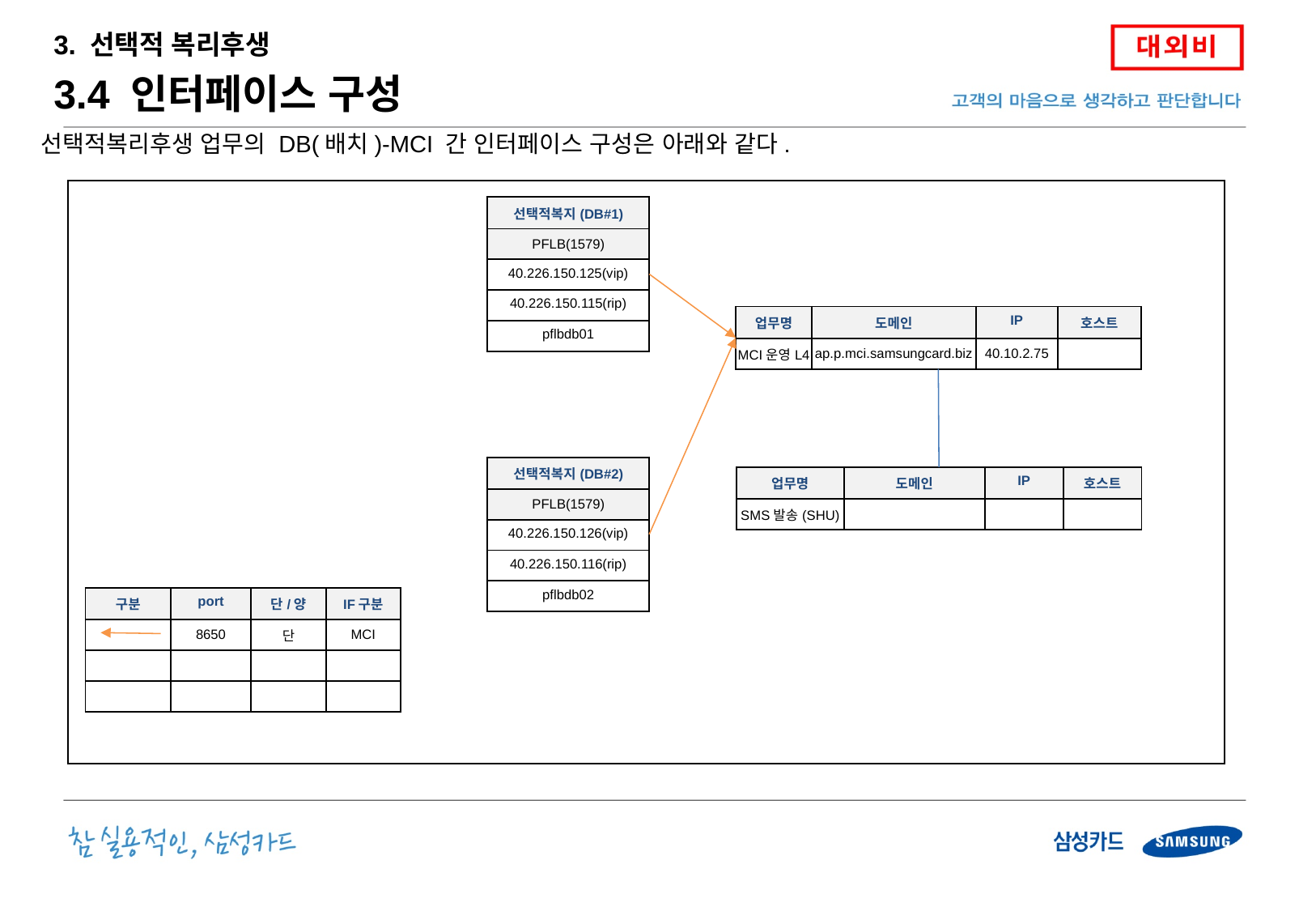

3. 선택적 복리후생
3.4 인터페이스 구성
선택적복리후생 업무의 DB(배치)-MCI 간 인터페이스 구성은 아래와 같다.

| 선택적복지(DB#1) |
| --- |
| PFLB(1579) |
| 40.226.150.125(vip) |
| 40.226.150.115(rip) |
| pflbdb01 |
| 업무명 | 도메인 | IP | 호스트 |
| --- | --- | --- | --- |
| MCI운영L4 | ap.p.mci.samsungcard.biz | 40.10.2.75 |  |
| 선택적복지(DB#2) |
| --- |
| PFLB(1579) |
| 40.226.150.126(vip) |
| 40.226.150.116(rip) |
| pflbdb02 |
| 업무명 | 도메인 | IP | 호스트 |
| --- | --- | --- | --- |
| SMS발송(SHU) |  |  |  |
| 구분 | port | 단/양 | IF구분 |
| --- | --- | --- | --- |
|  | 8650 | 단 | MCI |
|  |  |  |  |
|  |  |  |  |